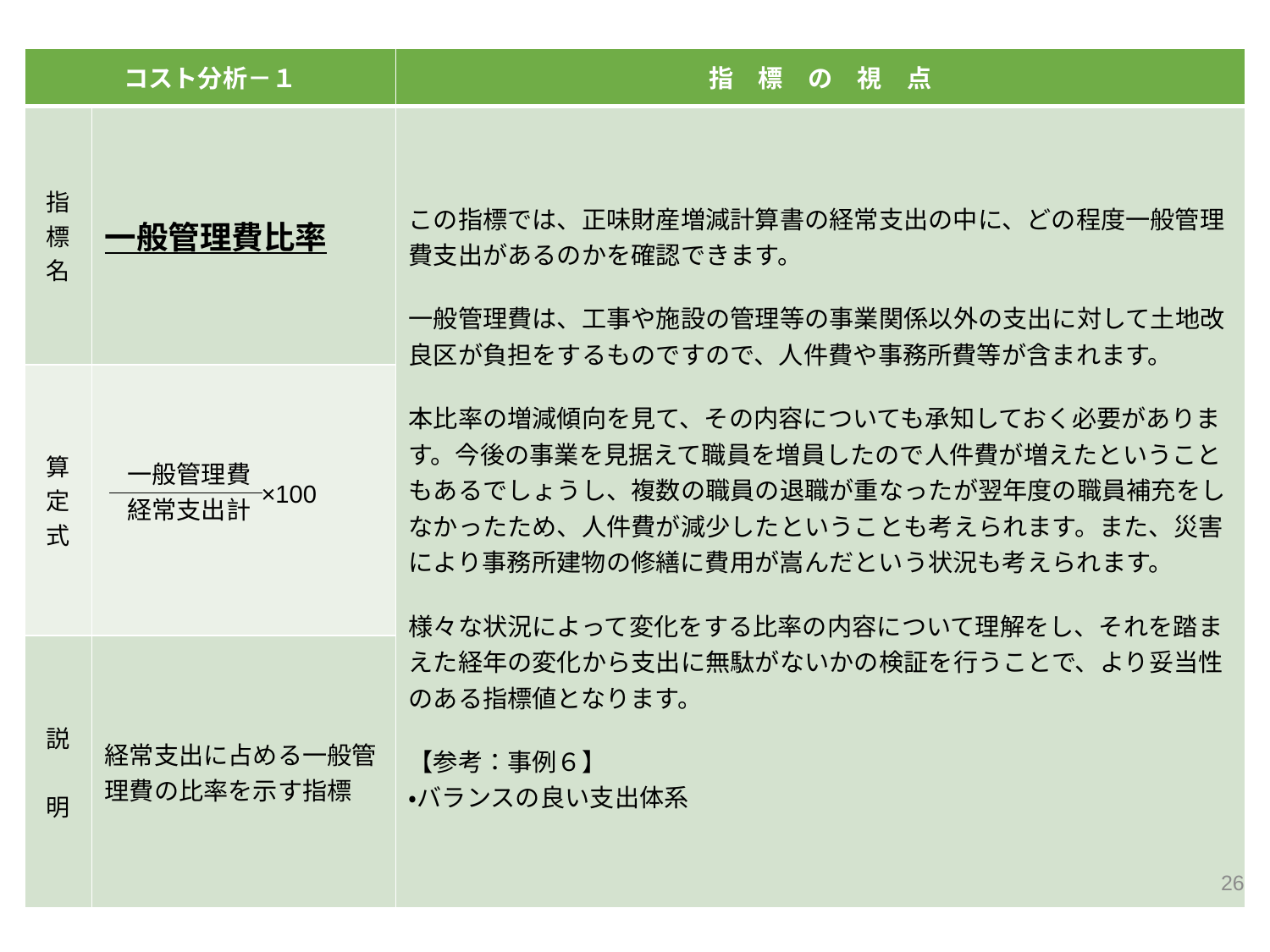

| コスト分析－１ |  | 指　標　の　視　点 |
| --- | --- | --- |
| 指標名 | 一般管理費比率 | この指標では、正味財産増減計算書の経常支出の中に、どの程度一般管理費支出があるのかを確認できます。 一般管理費は、工事や施設の管理等の事業関係以外の支出に対して土地改良区が負担をするものですので、人件費や事務所費等が含まれます。 本比率の増減傾向を見て、その内容についても承知しておく必要があります。今後の事業を見据えて職員を増員したので人件費が増えたということもあるでしょうし、複数の職員の退職が重なったが翌年度の職員補充をしなかったため、人件費が減少したということも考えられます。また、災害により事務所建物の修繕に費用が嵩んだという状況も考えられます。 様々な状況によって変化をする比率の内容について理解をし、それを踏まえた経年の変化から支出に無駄がないかの検証を行うことで、より妥当性のある指標値となります。 【参考：事例６】 ・バランスの良い支出体系 |
| 算定式 | 一般管理費 ×100 経常支出計 |  |
| 説　明 | 経常支出に占める一般管理費の比率を示す指標 |  |
26